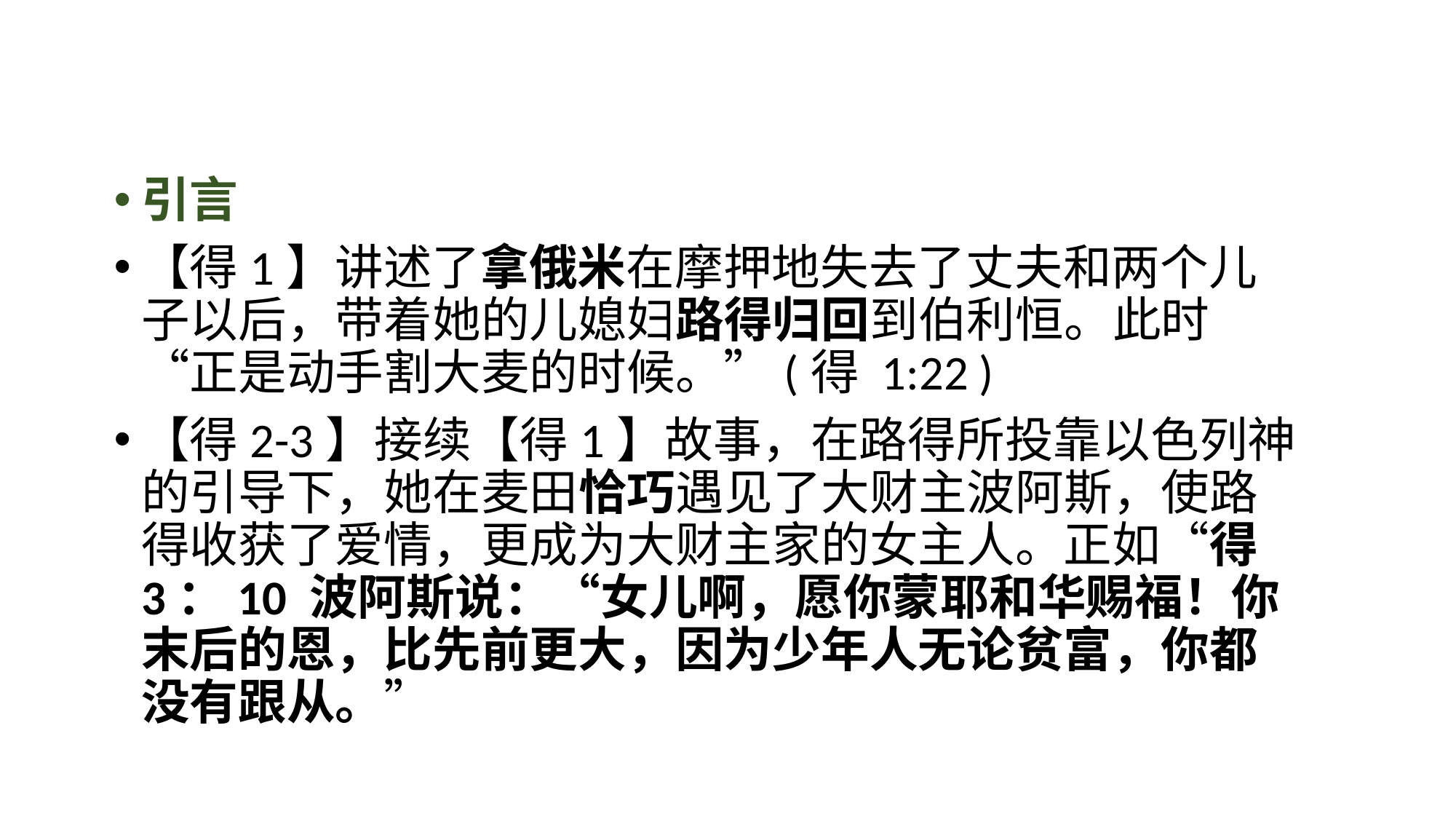

引言
【得1】讲述了拿俄米在摩押地失去了丈夫和两个儿子以后，带着她的儿媳妇路得归回到伯利恒。此时“正是动手割大麦的时候。”(得 1:22 )
【得2-3】接续【得1】故事，在路得所投靠以色列神的引导下，她在麦田恰巧遇见了大财主波阿斯，使路得收获了爱情，更成为大财主家的女主人。正如“得3：10 波阿斯说：“女儿啊，愿你蒙耶和华赐福！你末后的恩，比先前更大，因为少年人无论贫富，你都没有跟从。”